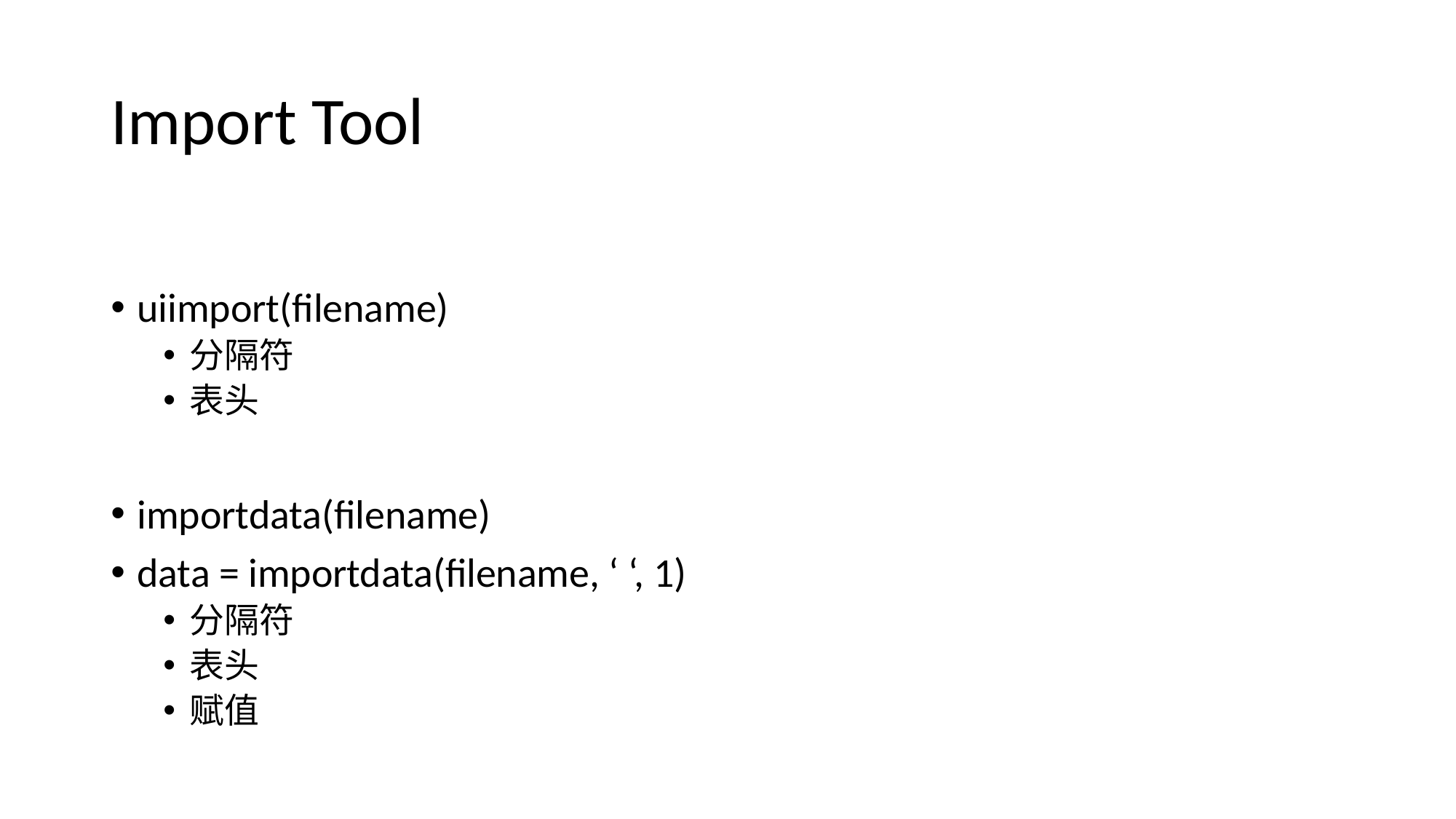

# Import Tool

uiimport(filename)
分隔符
表头

importdata(filename)
data = importdata(filename, ‘ ‘, 1)
分隔符
表头
赋值